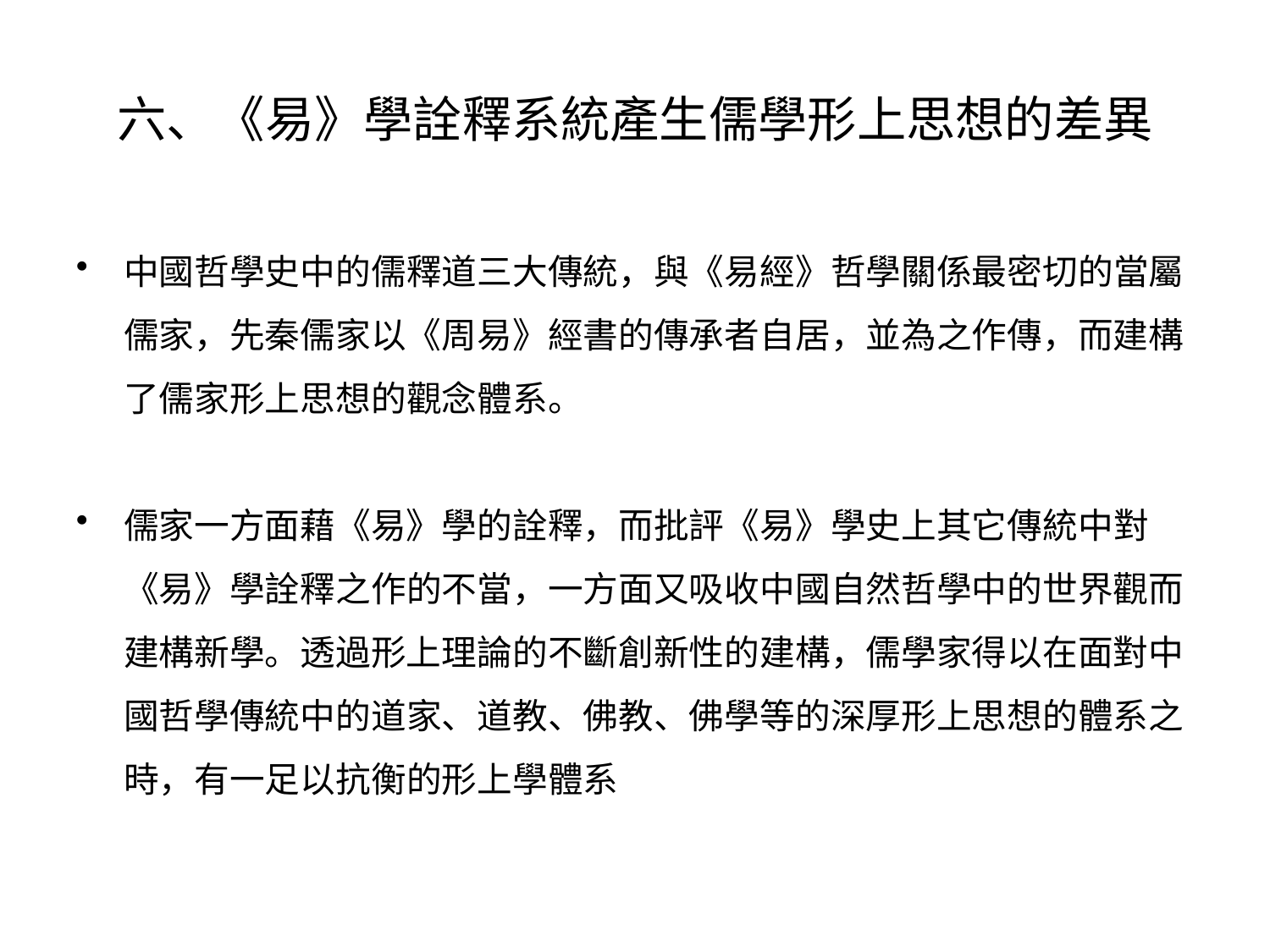

# 六、《易》學詮釋系統產生儒學形上思想的差異
中國哲學史中的儒釋道三大傳統，與《易經》哲學關係最密切的當屬儒家，先秦儒家以《周易》經書的傳承者自居，並為之作傳，而建構了儒家形上思想的觀念體系。

儒家一方面藉《易》學的詮釋，而批評《易》學史上其它傳統中對《易》學詮釋之作的不當，一方面又吸收中國自然哲學中的世界觀而建構新學。透過形上理論的不斷創新性的建構，儒學家得以在面對中國哲學傳統中的道家、道教、佛教、佛學等的深厚形上思想的體系之時，有一足以抗衡的形上學體系